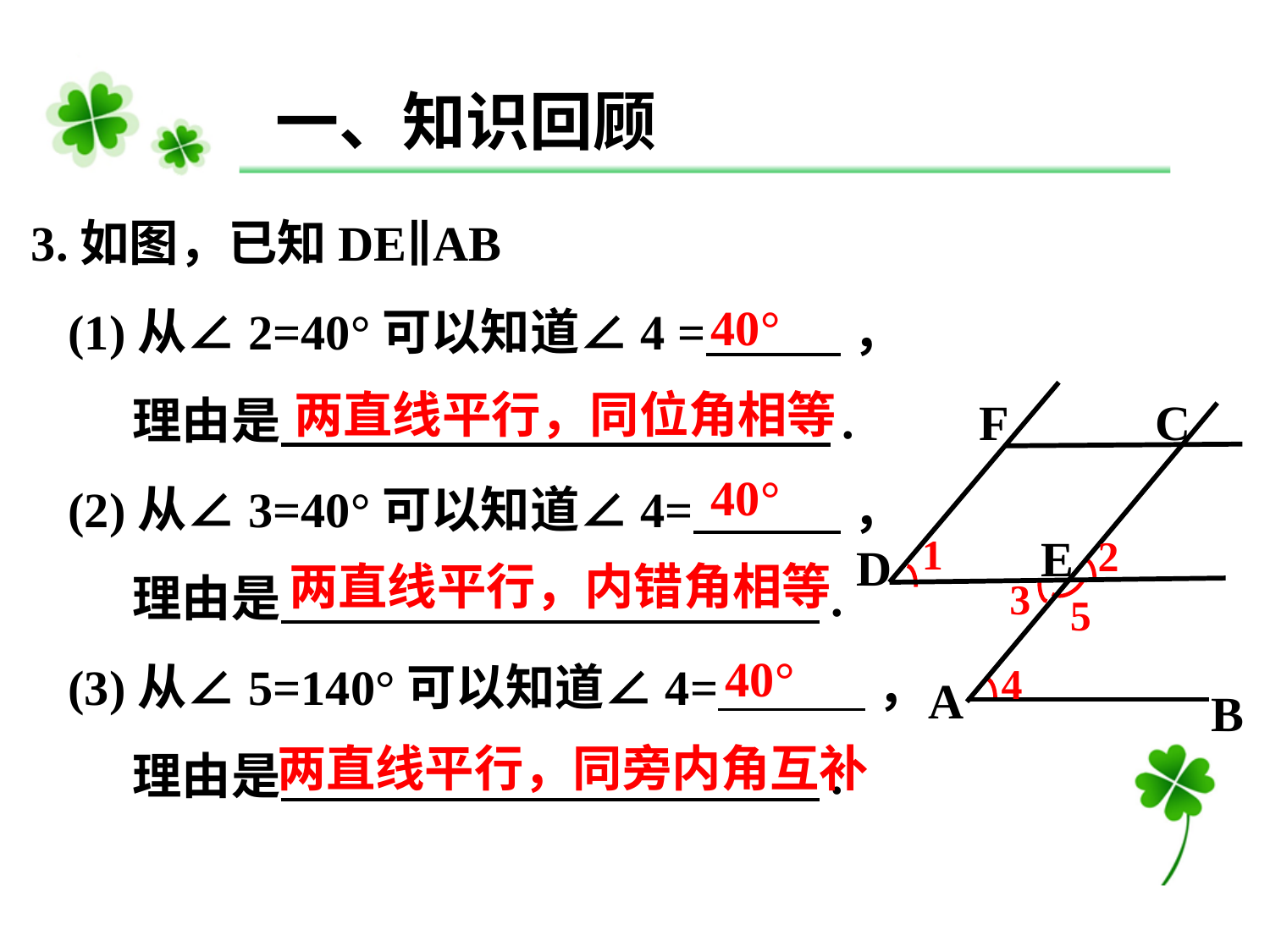

一、知识回顾
3.如图，已知DE∥AB
   (1)从∠2=40°可以知道∠4 =           ，
        理由是                                                 .
   (2)从∠3=40°可以知道∠4=            ，
        理由是                                                .
   (3)从∠5=140°可以知道∠4=            ，
        理由是                                                .
40°
两直线平行，同位角相等
F
C
E
D
A
B
1
2
3
5
4

40°
两直线平行，内错角相等
40°
两直线平行，同旁内角互补